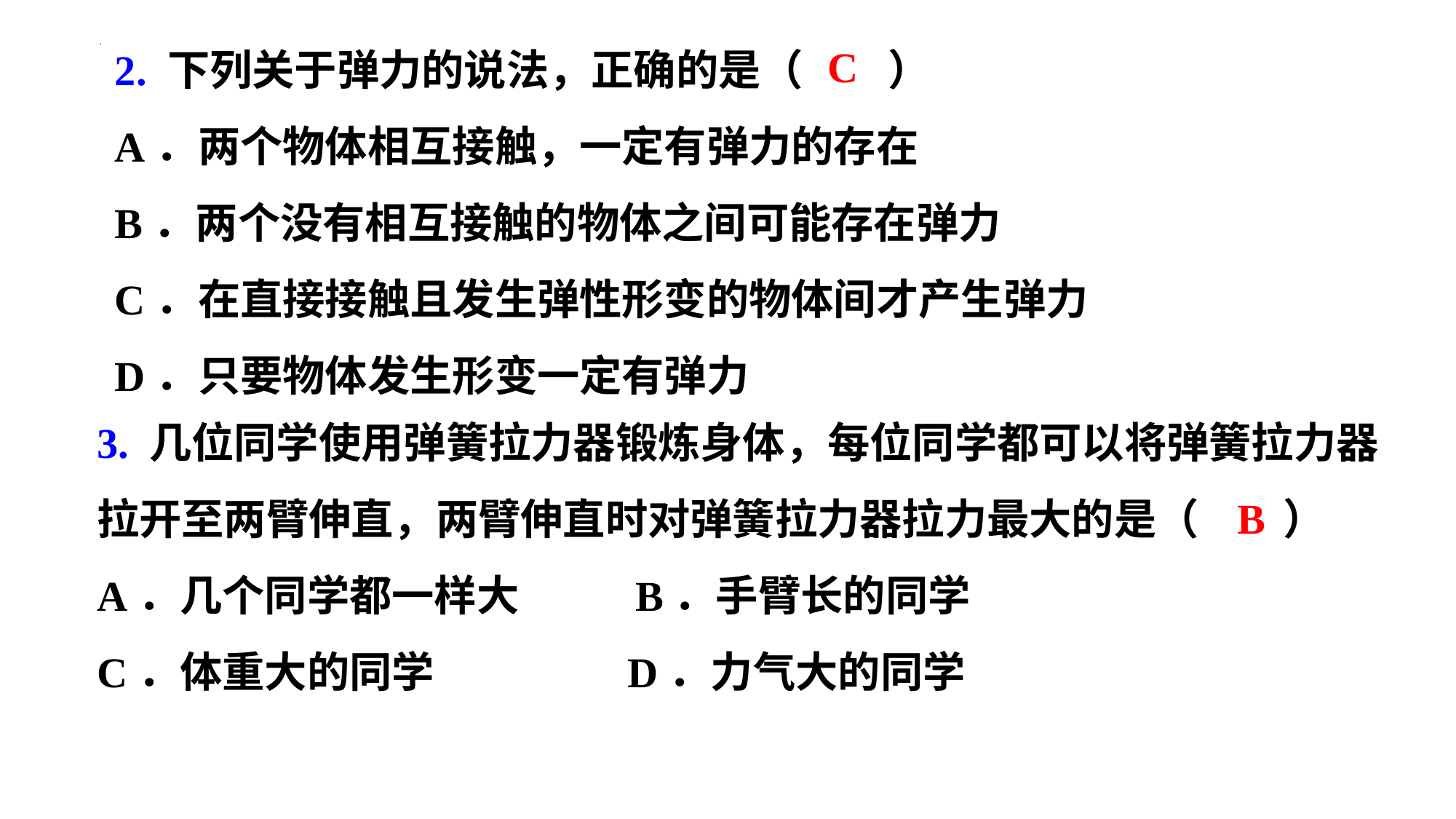

C
2. 下列关于弹力的说法，正确的是（　　）
A．两个物体相互接触，一定有弹力的存在
B．两个没有相互接触的物体之间可能存在弹力
C．在直接接触且发生弹性形变的物体间才产生弹力
D．只要物体发生形变一定有弹力
3. 几位同学使用弹簧拉力器锻炼身体，每位同学都可以将弹簧拉力器拉开至两臂伸直，两臂伸直时对弹簧拉力器拉力最大的是（　　）
A．几个同学都一样大           B．手臂长的同学
C．体重大的同学                   D．力气大的同学
B